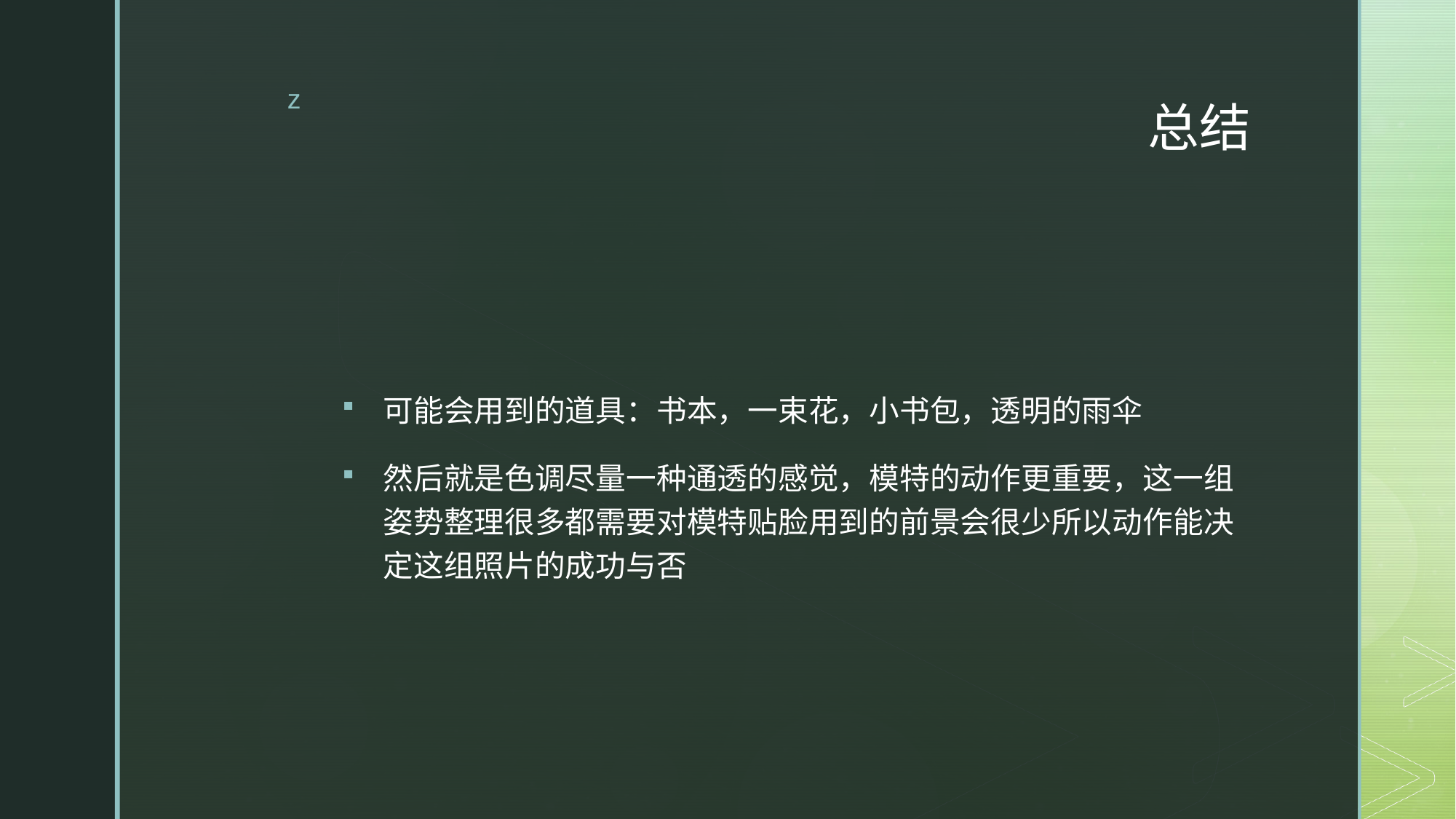

# 总结
可能会用到的道具：书本，一束花，小书包，透明的雨伞
然后就是色调尽量一种通透的感觉，模特的动作更重要，这一组姿势整理很多都需要对模特贴脸用到的前景会很少所以动作能决定这组照片的成功与否